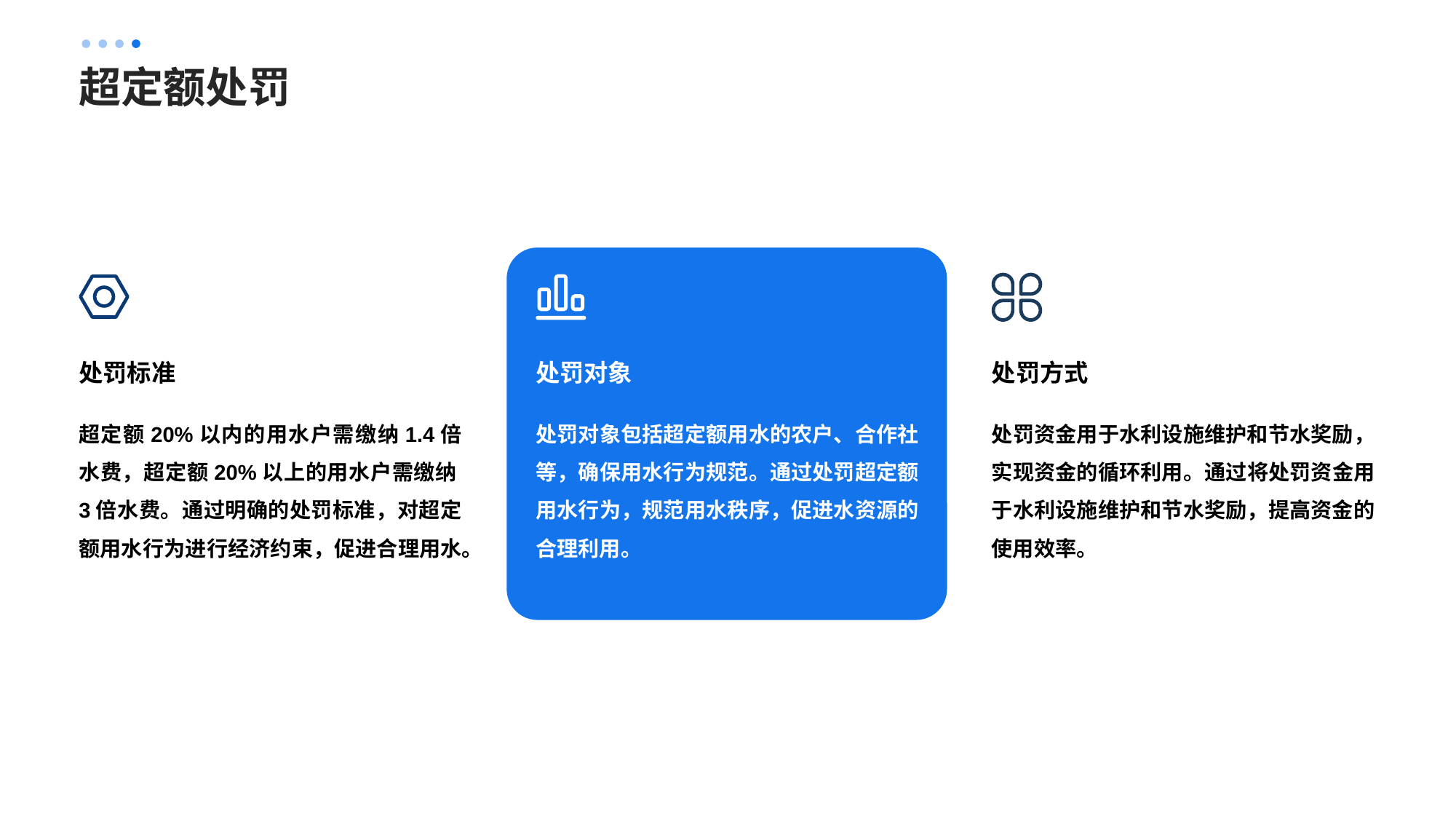

超定额处罚

处罚标准
处罚对象
处罚方式
超定额20%以内的用水户需缴纳1.4倍水费，超定额20%以上的用水户需缴纳3倍水费。通过明确的处罚标准，对超定额用水行为进行经济约束，促进合理用水。
处罚对象包括超定额用水的农户、合作社等，确保用水行为规范。通过处罚超定额用水行为，规范用水秩序，促进水资源的合理利用。
处罚资金用于水利设施维护和节水奖励，实现资金的循环利用。通过将处罚资金用于水利设施维护和节水奖励，提高资金的使用效率。